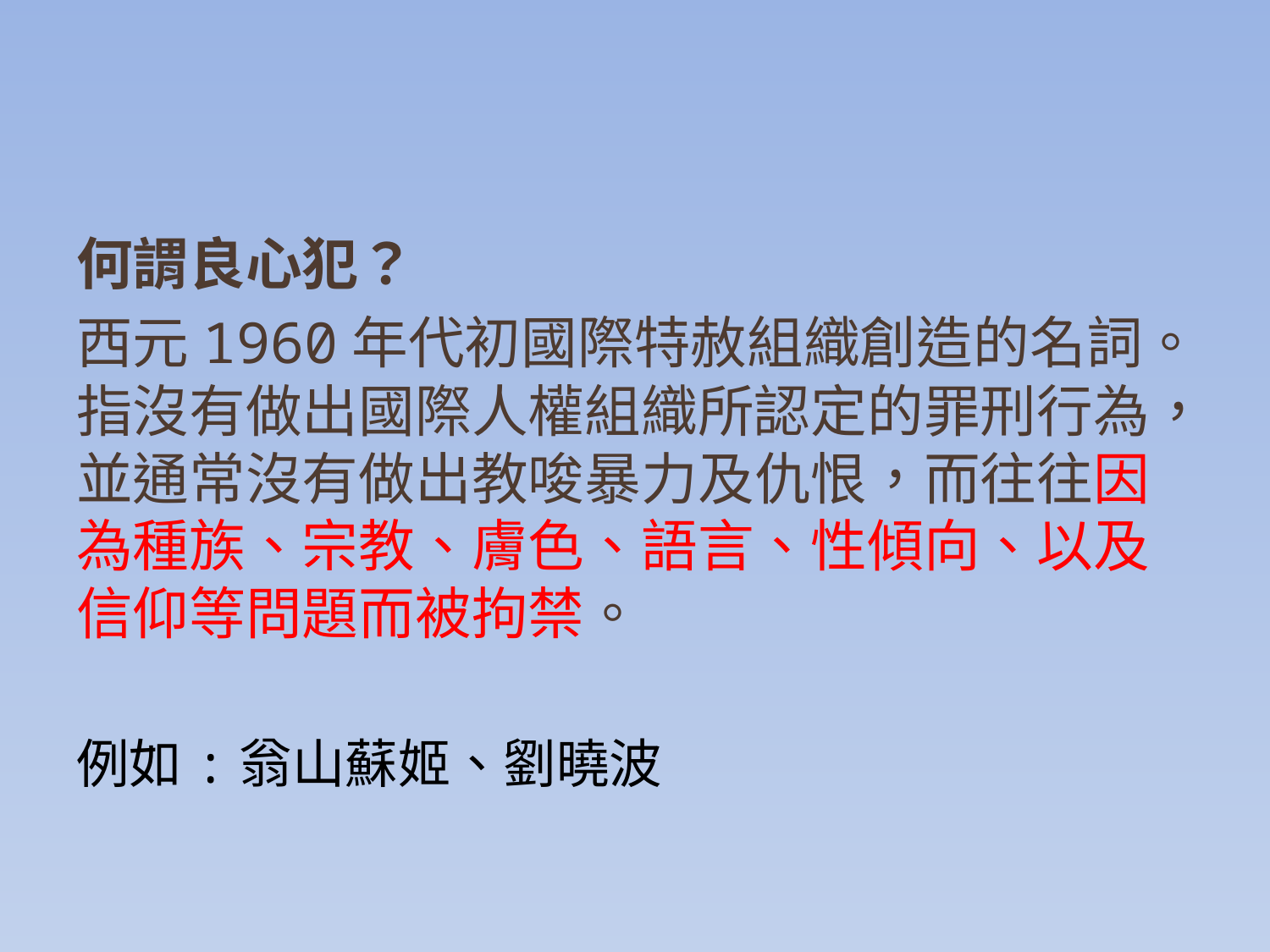

#
何謂良心犯？
西元1960年代初國際特赦組織創造的名詞。指沒有做出國際人權組織所認定的罪刑行為，並通常沒有做出教唆暴力及仇恨，而往往因為種族、宗教、膚色、語言、性傾向、以及信仰等問題而被拘禁。

例如:翁山蘇姬、劉曉波